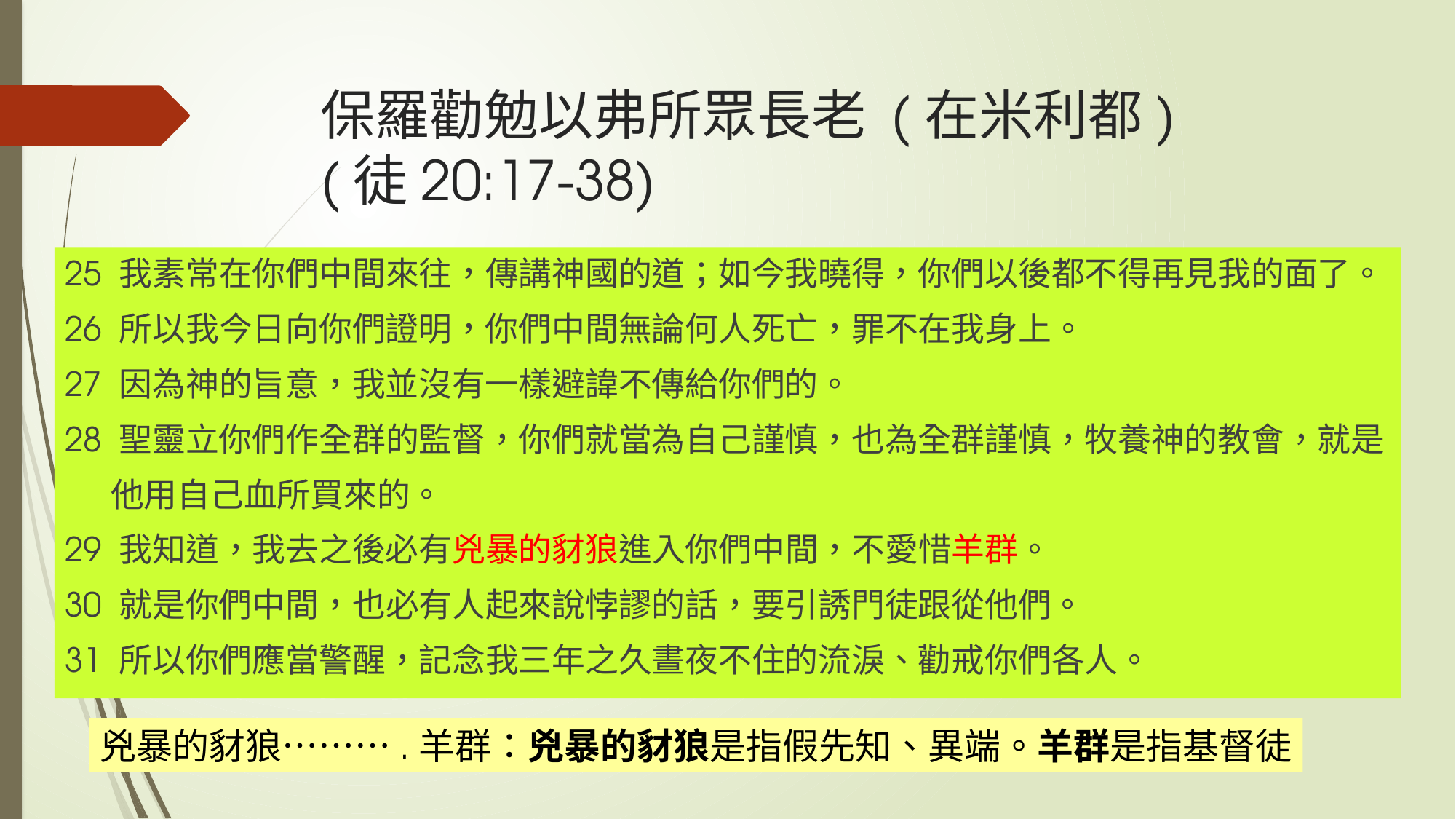

# 保羅勸勉以弗所眾長老 (在米利都) (徒20:17-38)
25 我素常在你們中間來往，傳講神國的道；如今我曉得，你們以後都不得再見我的面了。
26 所以我今日向你們證明，你們中間無論何人死亡，罪不在我身上。
27 因為神的旨意，我並沒有一樣避諱不傳給你們的。
28 聖靈立你們作全群的監督，你們就當為自己謹慎，也為全群謹慎，牧養神的教會，就是
     他用自己血所買來的。
29 我知道，我去之後必有兇暴的豺狼進入你們中間，不愛惜羊群。
30 就是你們中間，也必有人起來說悖謬的話，要引誘門徒跟從他們。
31 所以你們應當警醒，記念我三年之久晝夜不住的流淚、勸戒你們各人。
兇暴的豺狼……….羊群：兇暴的豺狼是指假先知、異端。羊群是指基督徒